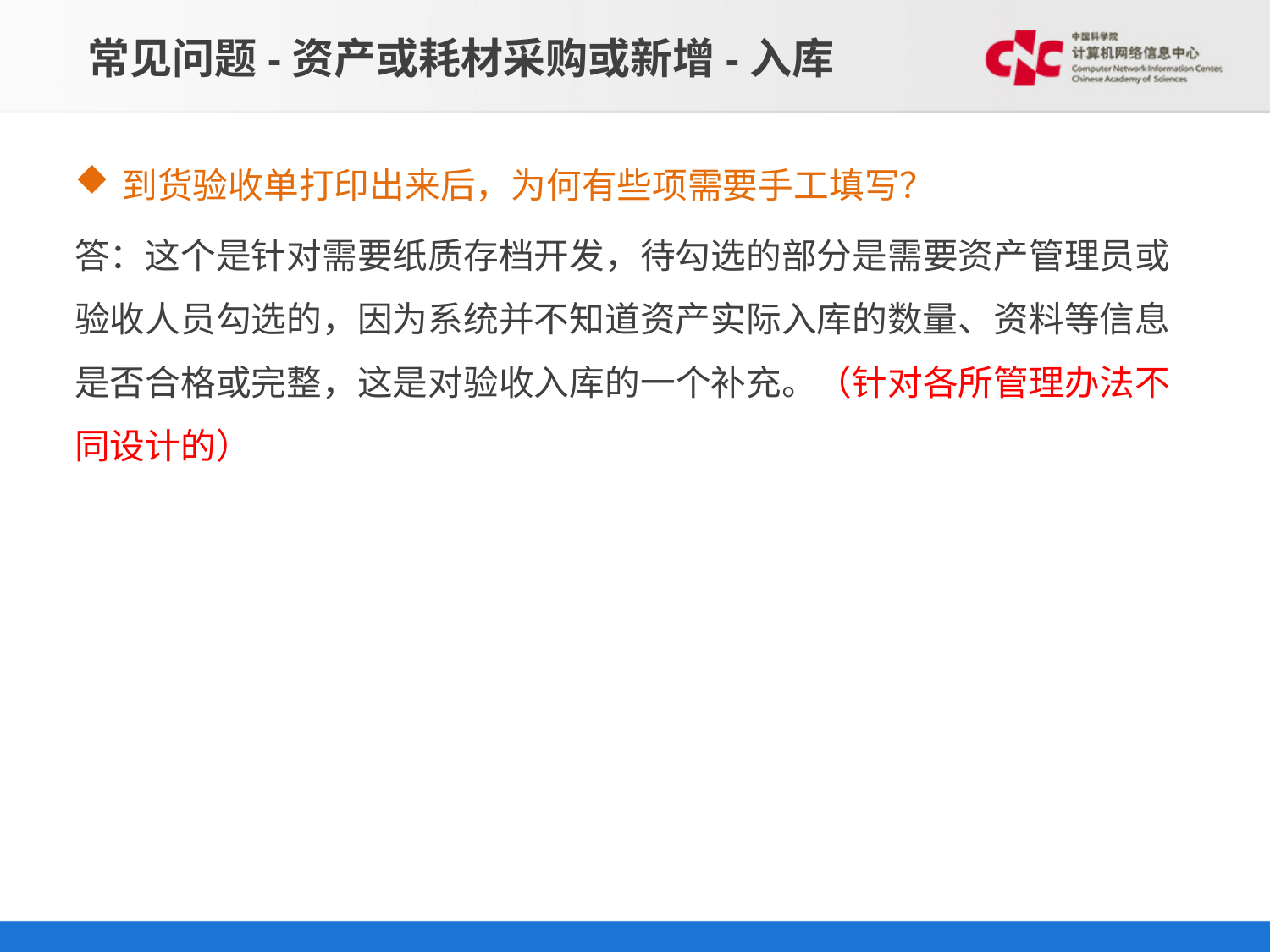

# 常见问题-资产或耗材采购或新增-入库
到货验收单打印出来后，为何有些项需要手工填写？
答：这个是针对需要纸质存档开发，待勾选的部分是需要资产管理员或验收人员勾选的，因为系统并不知道资产实际入库的数量、资料等信息是否合格或完整，这是对验收入库的一个补充。（针对各所管理办法不同设计的）